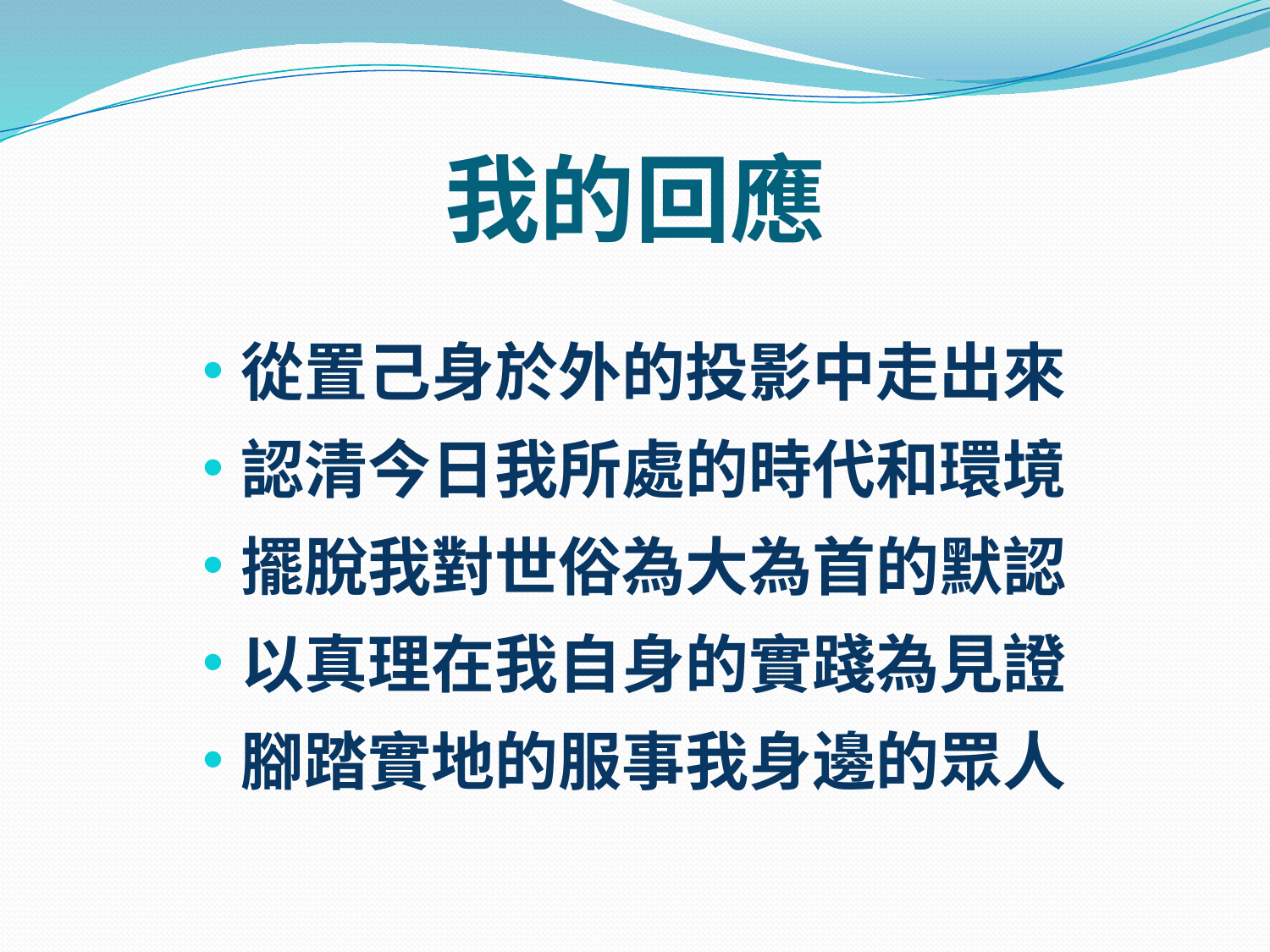

# 我的回應
從置己身於外的投影中走出來
認清今日我所處的時代和環境
擺脫我對世俗為大為首的默認
以真理在我自身的實踐為見證
腳踏實地的服事我身邊的眾人